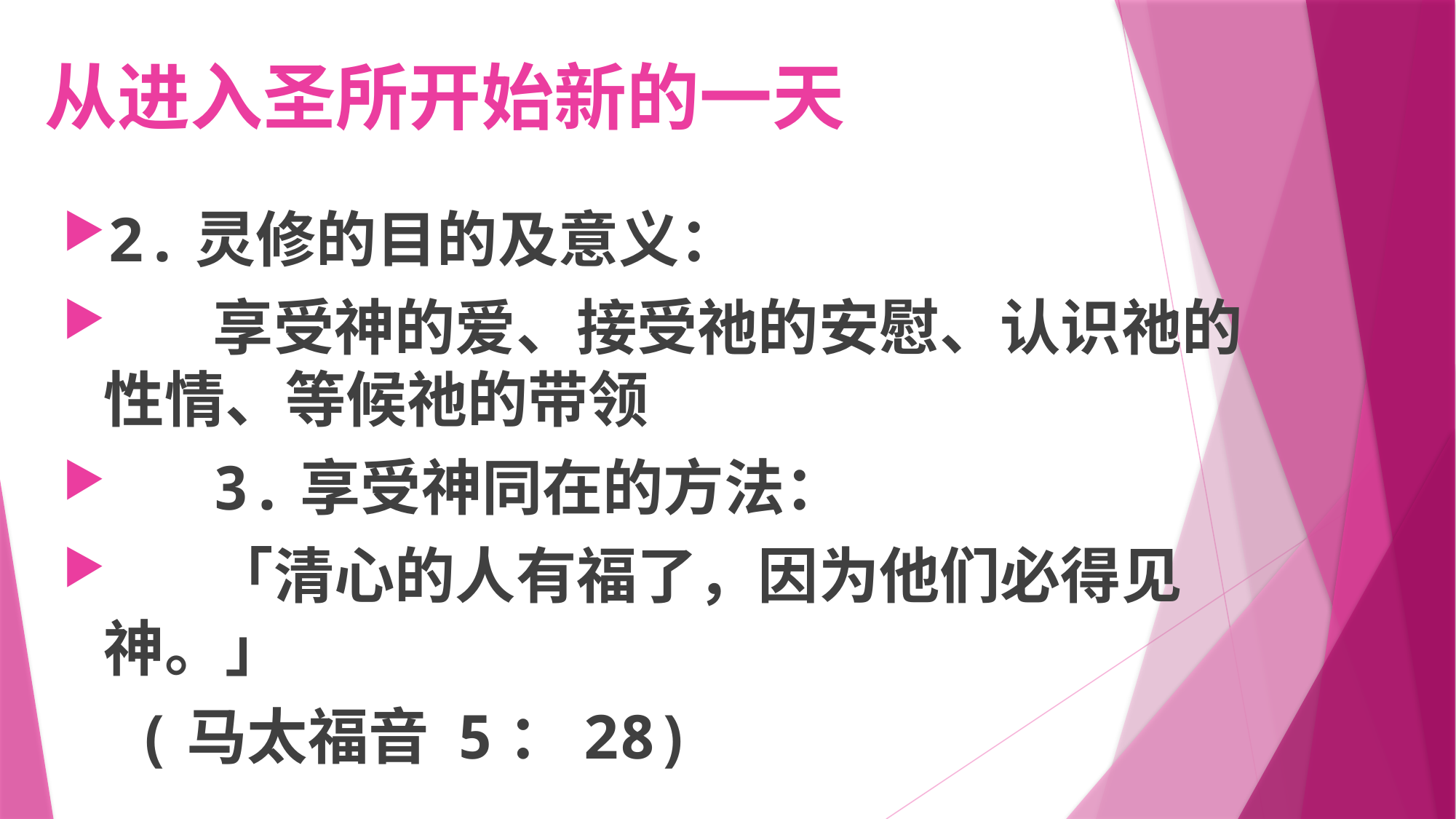

# 从进入圣所开始新的一天
2.灵修的目的及意义：
	享受神的爱、接受祂的安慰、认识祂的性情、等候祂的带领
	3.享受神同在的方法：
	「清心的人有福了，因为他们必得见神。」
  (马太福音 5：28)